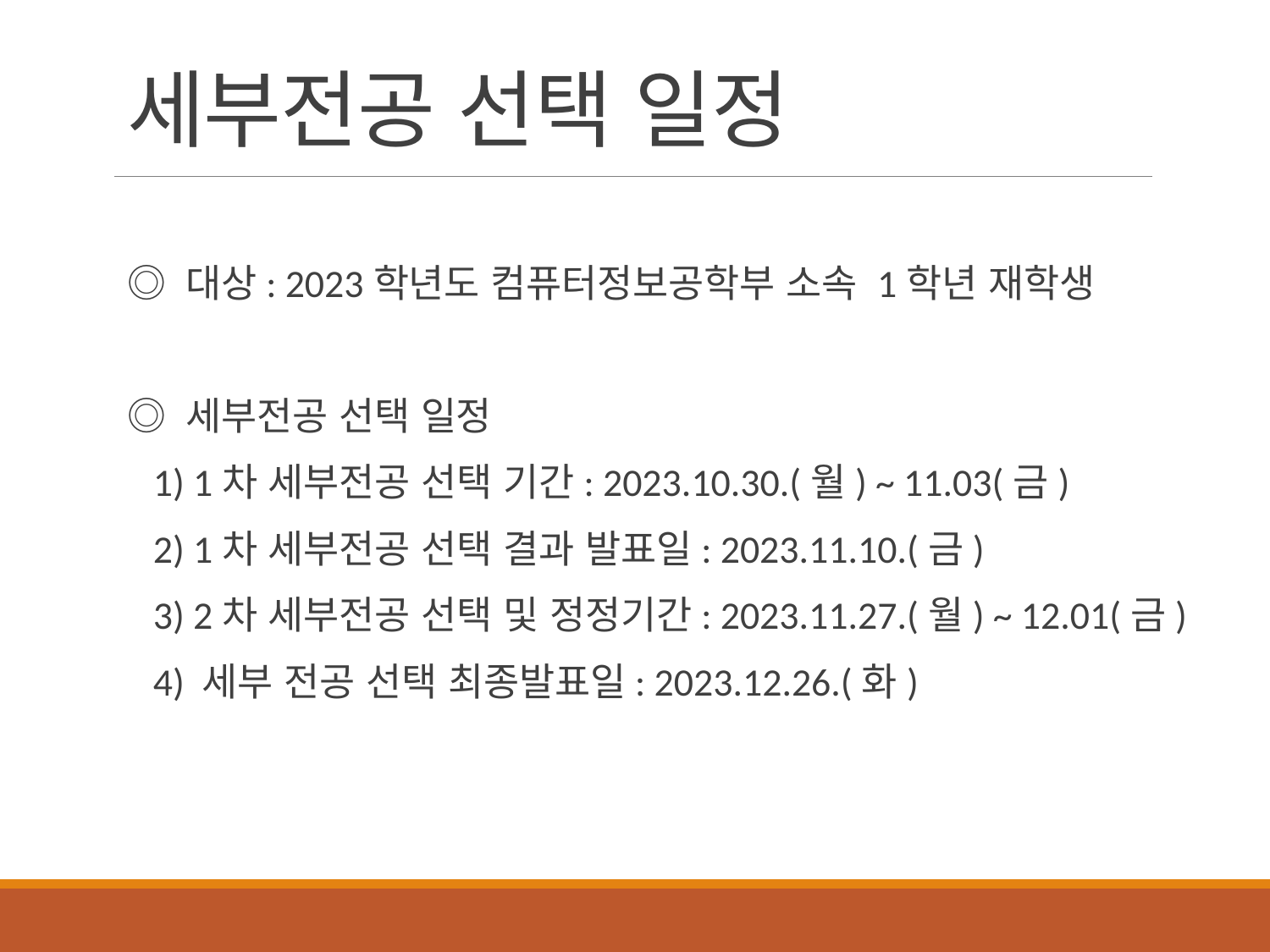

# 세부전공 선택 일정

◎ 대상: 2023학년도 컴퓨터정보공학부 소속 1학년 재학생

◎ 세부전공 선택 일정
   1) 1차 세부전공 선택 기간: 2023.10.30.(월) ~ 11.03(금)
   2) 1차 세부전공 선택 결과 발표일: 2023.11.10.(금)
   3) 2차 세부전공 선택 및 정정기간: 2023.11.27.(월) ~ 12.01(금)
   4) 세부 전공 선택 최종발표일: 2023.12.26.(화)